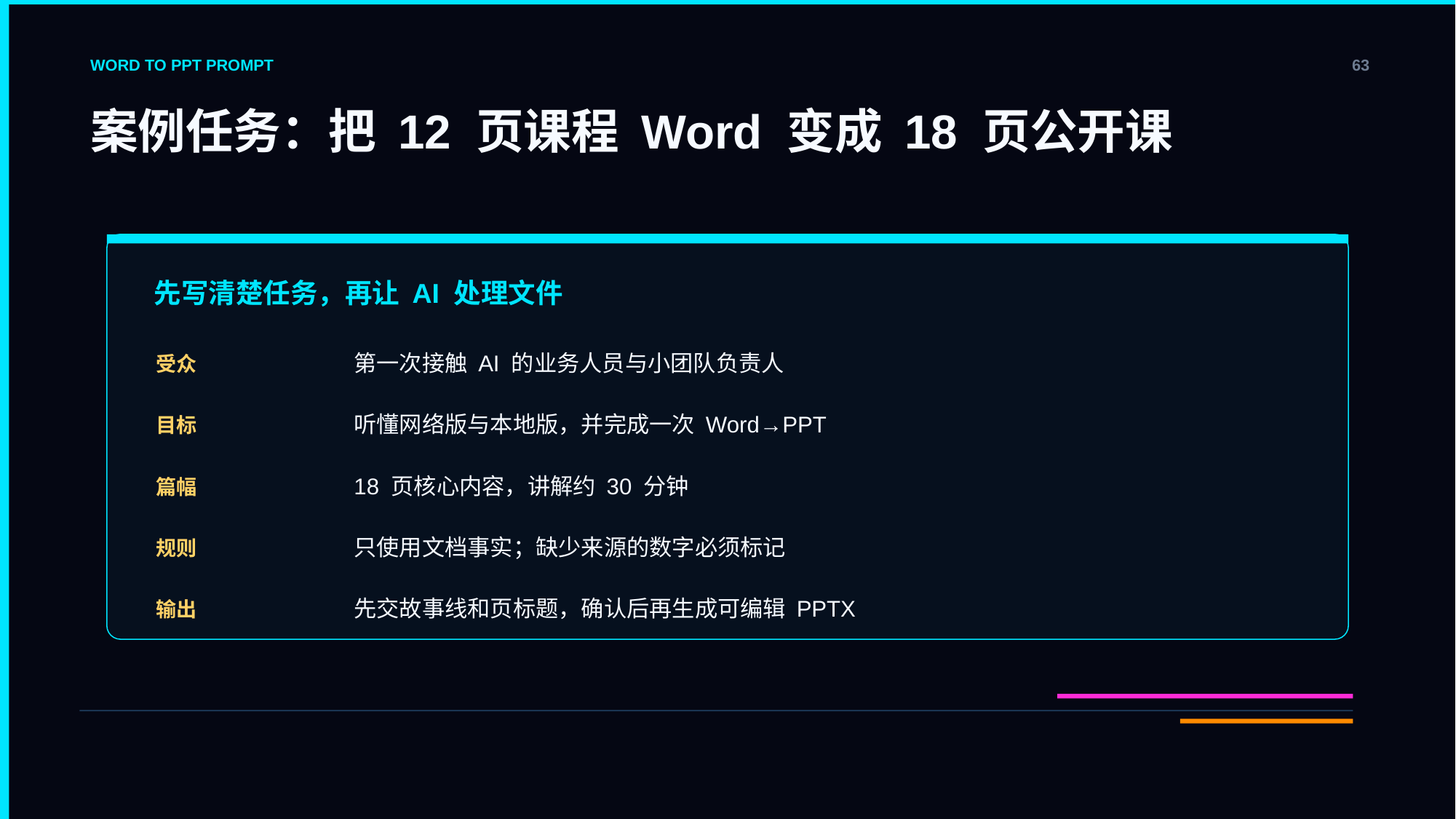

WORD TO PPT PROMPT
63
案例任务：把 12 页课程 Word 变成 18 页公开课

先写清楚任务，再让 AI 处理文件
第一次接触 AI 的业务人员与小团队负责人
受众
听懂网络版与本地版，并完成一次 Word→PPT
目标
18 页核心内容，讲解约 30 分钟
篇幅
只使用文档事实；缺少来源的数字必须标记
规则
先交故事线和页标题，确认后再生成可编辑 PPTX
输出